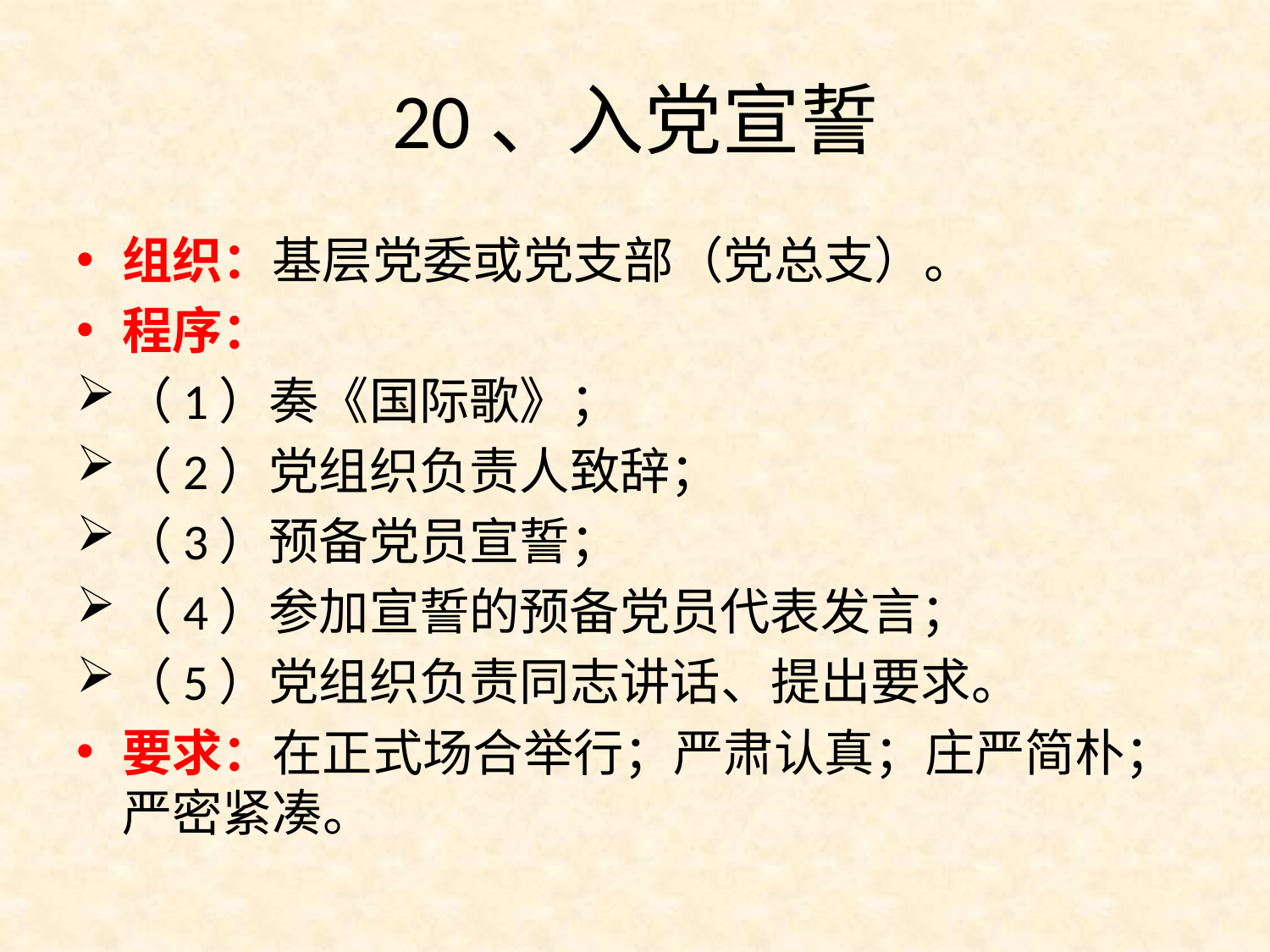

# 20、入党宣誓
组织：基层党委或党支部（党总支）。
程序：
（1）奏《国际歌》；
（2）党组织负责人致辞；
（3）预备党员宣誓；
（4）参加宣誓的预备党员代表发言；
（5）党组织负责同志讲话、提出要求。
要求：在正式场合举行；严肃认真；庄严简朴；严密紧凑。